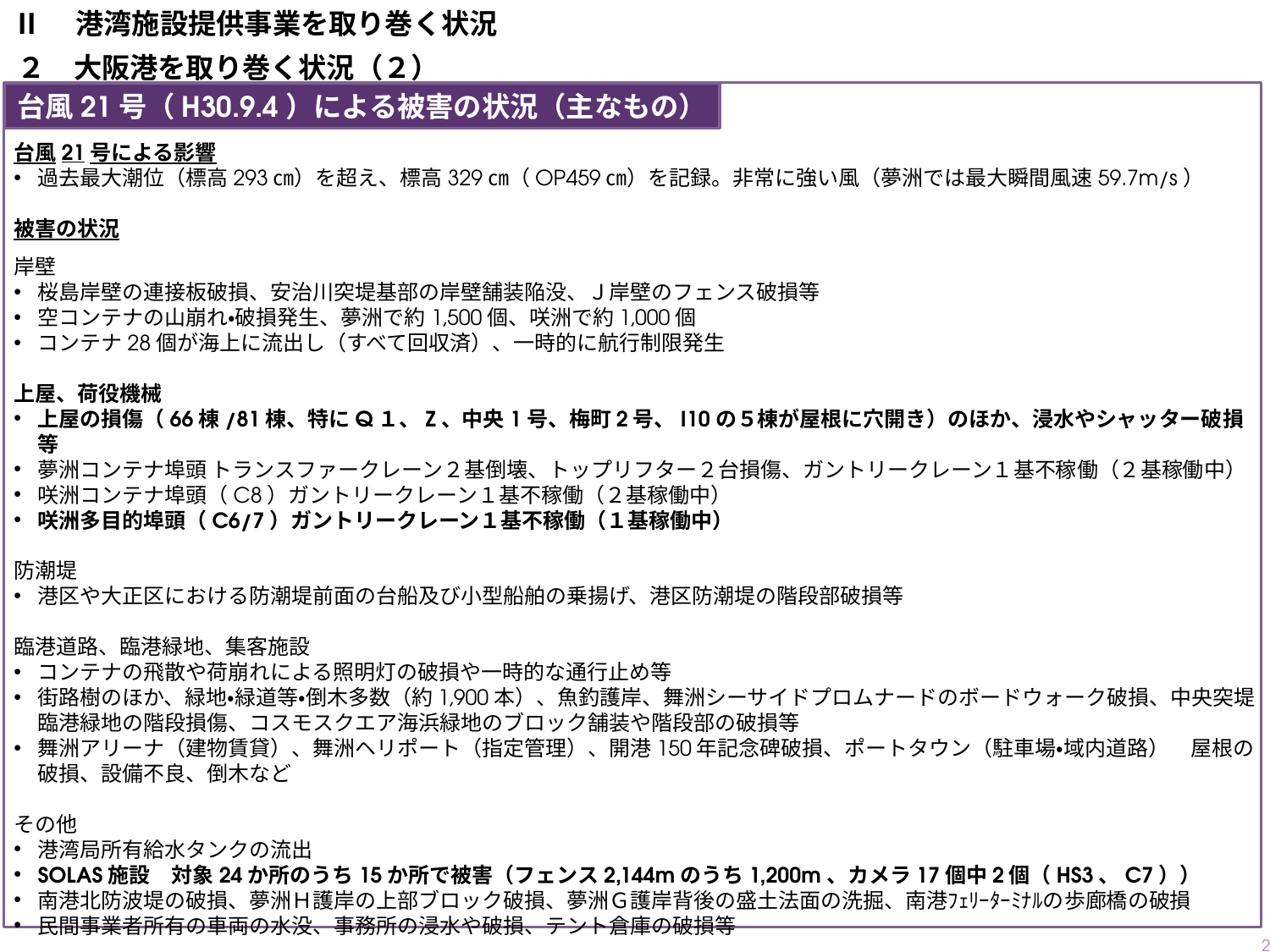

Ⅱ　港湾施設提供事業を取り巻く状況
２　大阪港を取り巻く状況（２）

台風21号による影響
過去最大潮位（標高293㎝）を超え、標高329㎝（OP459㎝）を記録。非常に強い風（夢洲では最大瞬間風速59.7m/s）

被害の状況
岸壁
桜島岸壁の連接板破損、安治川突堤基部の岸壁舗装陥没、Ｊ岸壁のフェンス破損等
空コンテナの山崩れ・破損発生、夢洲で約1,500個、咲洲で約1,000個
コンテナ28個が海上に流出し（すべて回収済）、一時的に航行制限発生
上屋、荷役機械
上屋の損傷（66棟/81棟、特にQ１、Z、中央1号、梅町2号、I10の５棟が屋根に穴開き）のほか、浸水やシャッター破損等
夢洲コンテナ埠頭 トランスファークレーン２基倒壊、トップリフター２台損傷、ガントリークレーン１基不稼働（２基稼働中）
咲洲コンテナ埠頭（C8）ガントリークレーン１基不稼働（２基稼働中）
咲洲多目的埠頭（C6/7）ガントリークレーン１基不稼働（１基稼働中）
防潮堤
港区や大正区における防潮堤前面の台船及び小型船舶の乗揚げ、港区防潮堤の階段部破損等
臨港道路、臨港緑地、集客施設
コンテナの飛散や荷崩れによる照明灯の破損や一時的な通行止め等
街路樹のほか、緑地・緑道等・倒木多数（約1,900本）、魚釣護岸、舞洲シーサイドプロムナードのボードウォーク破損、中央突堤臨港緑地の階段損傷、コスモスクエア海浜緑地のブロック舗装や階段部の破損等
舞洲アリーナ（建物賃貸）、舞洲ヘリポート（指定管理）、開港150年記念碑破損、ポートタウン（駐車場・域内道路）　屋根の破損、設備不良、倒木など
その他
港湾局所有給水タンクの流出
SOLAS施設　対象24か所のうち15か所で被害（フェンス2,144mのうち1,200m、カメラ17個中2個（HS3、C7））
南港北防波堤の破損、夢洲Ｈ護岸の上部ブロック破損、夢洲Ｇ護岸背後の盛土法面の洗掘、南港ﾌｪﾘｰﾀｰﾐﾅﾙの歩廊橋の破損
民間事業者所有の車両の水没、事務所の浸水や破損、テント倉庫の破損等

台風21号（H30.9.4）による被害の状況（主なもの）
2